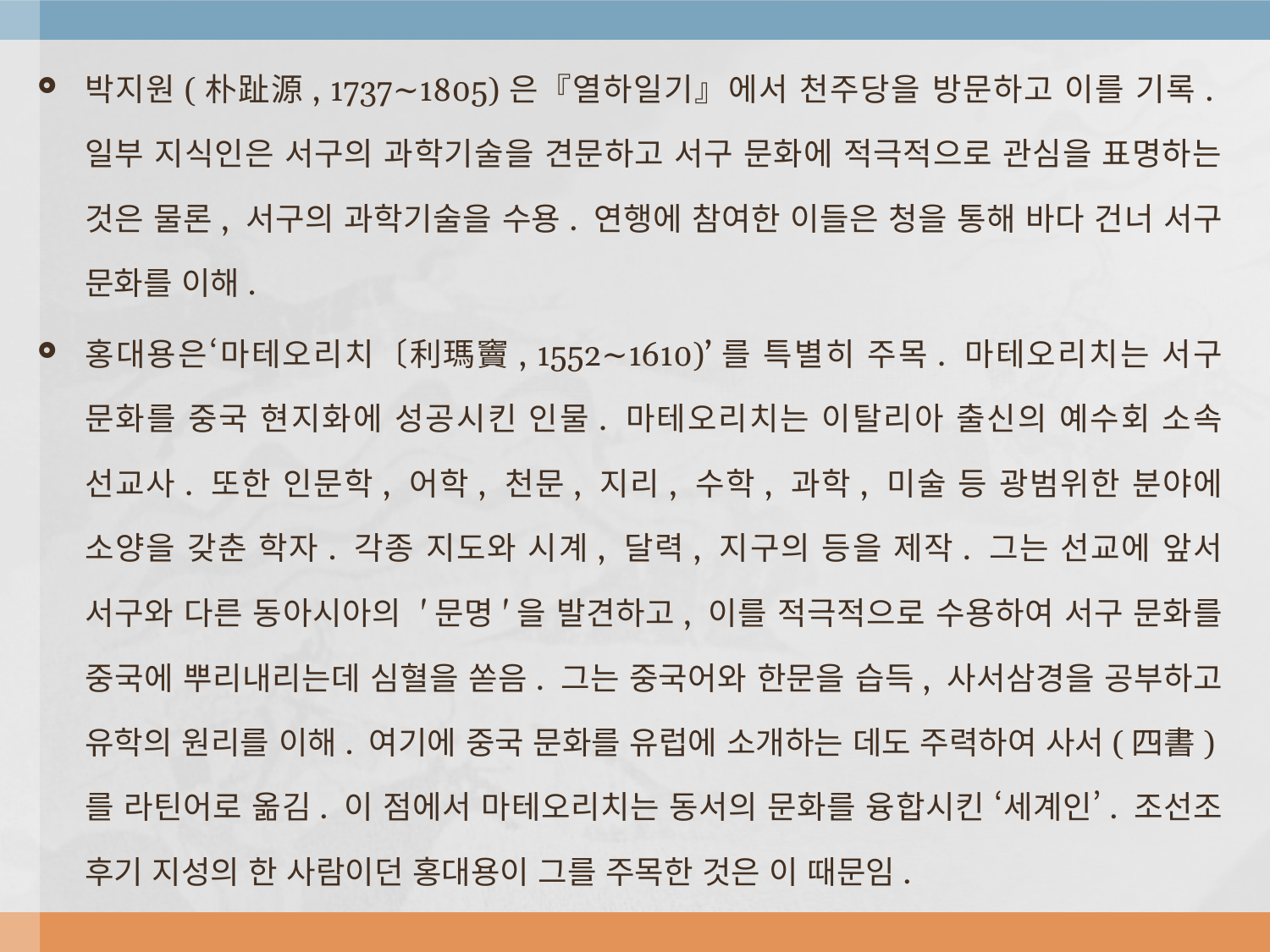

박지원(朴趾源, 1737∼1805)은『열하일기』에서 천주당을 방문하고 이를 기록.  일부 지식인은 서구의 과학기술을 견문하고 서구 문화에 적극적으로 관심을 표명하는 것은 물론, 서구의 과학기술을 수용. 연행에 참여한 이들은 청을 통해 바다 건너 서구 문화를 이해.
홍대용은‘마테오리치〔利瑪竇, 1552∼1610)’를 특별히 주목. 마테오리치는 서구 문화를 중국 현지화에 성공시킨 인물. 마테오리치는 이탈리아 출신의 예수회 소속 선교사. 또한 인문학, 어학, 천문, 지리, 수학, 과학, 미술 등 광범위한 분야에 소양을 갖춘 학자. 각종 지도와 시계, 달력, 지구의 등을 제작. 그는 선교에 앞서 서구와 다른 동아시아의 '문명'을 발견하고, 이를 적극적으로 수용하여 서구 문화를 중국에 뿌리내리는데 심혈을 쏟음. 그는 중국어와 한문을 습득, 사서삼경을 공부하고 유학의 원리를 이해. 여기에 중국 문화를 유럽에 소개하는 데도 주력하여 사서(四書)를 라틴어로 옮김. 이 점에서 마테오리치는 동서의 문화를 융합시킨 ‘세계인’. 조선조 후기 지성의 한 사람이던 홍대용이 그를 주목한 것은 이 때문임.